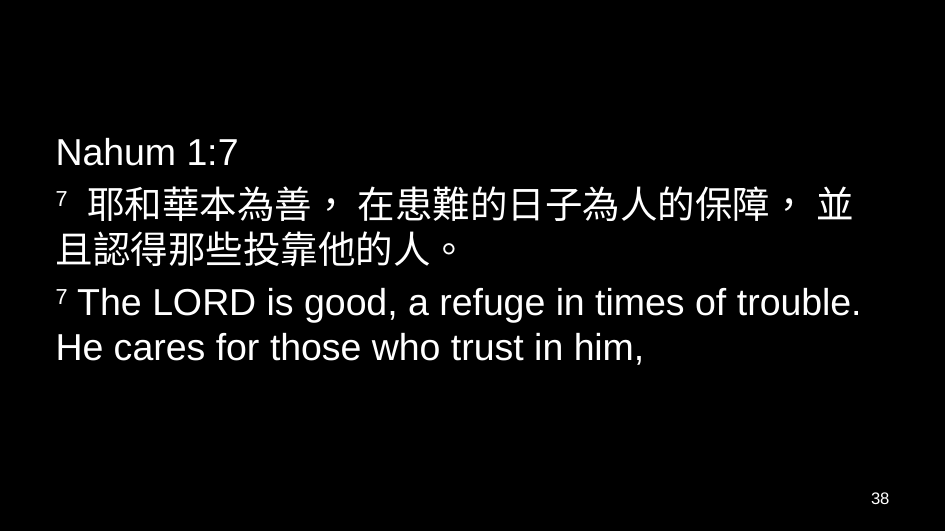

#
Nahum 1:7
7 耶和華本為善， 在患難的日子為人的保障， 並且認得那些投靠他的人。
7 The Lord is good, a refuge in times of trouble. He cares for those who trust in him,

38